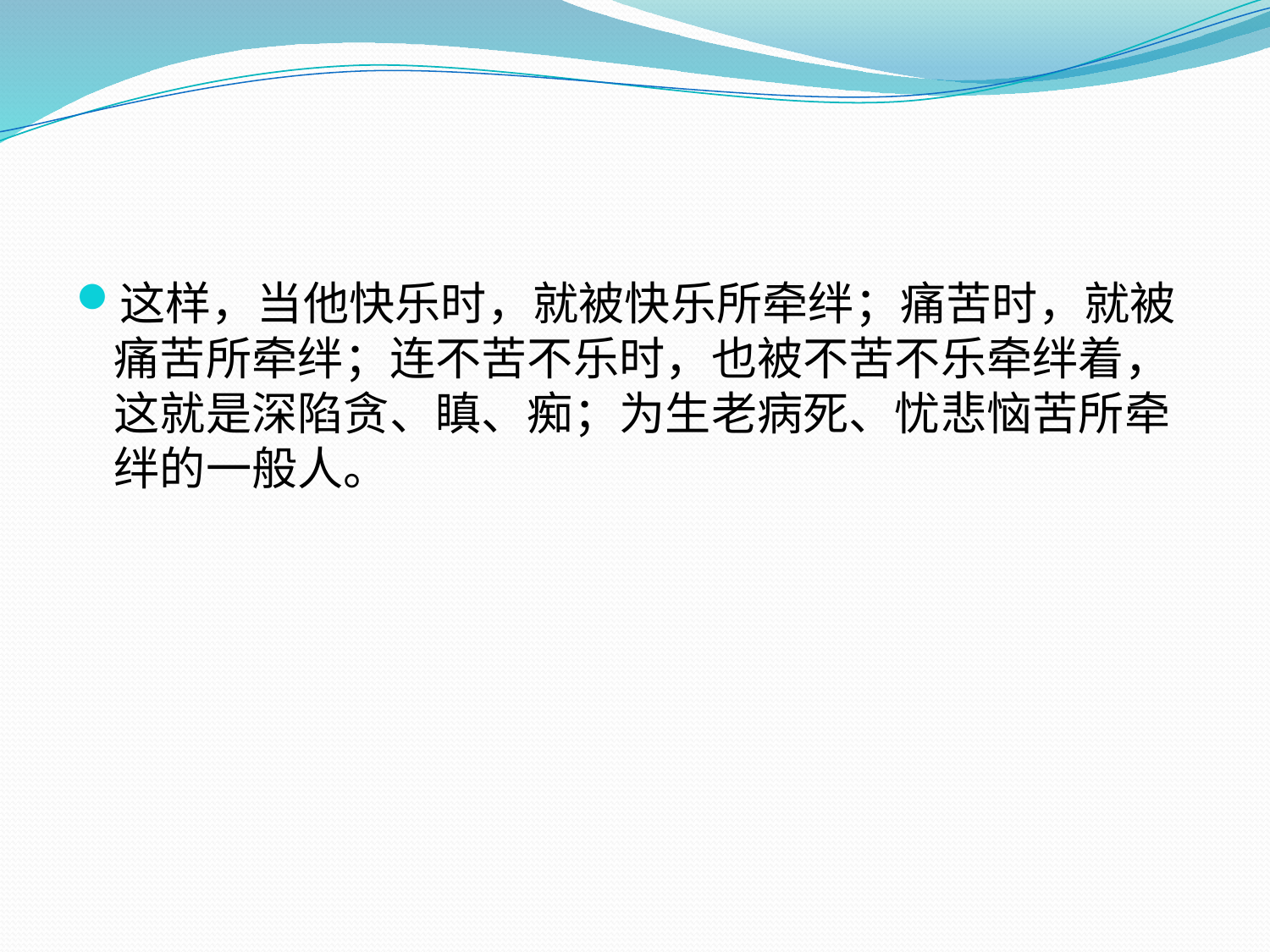

这样，当他快乐时，就被快乐所牵绊；痛苦时，就被痛苦所牵绊；连不苦不乐时，也被不苦不乐牵绊着，这就是深陷贪、瞋、痴；为生老病死、忧悲恼苦所牵绊的一般人。